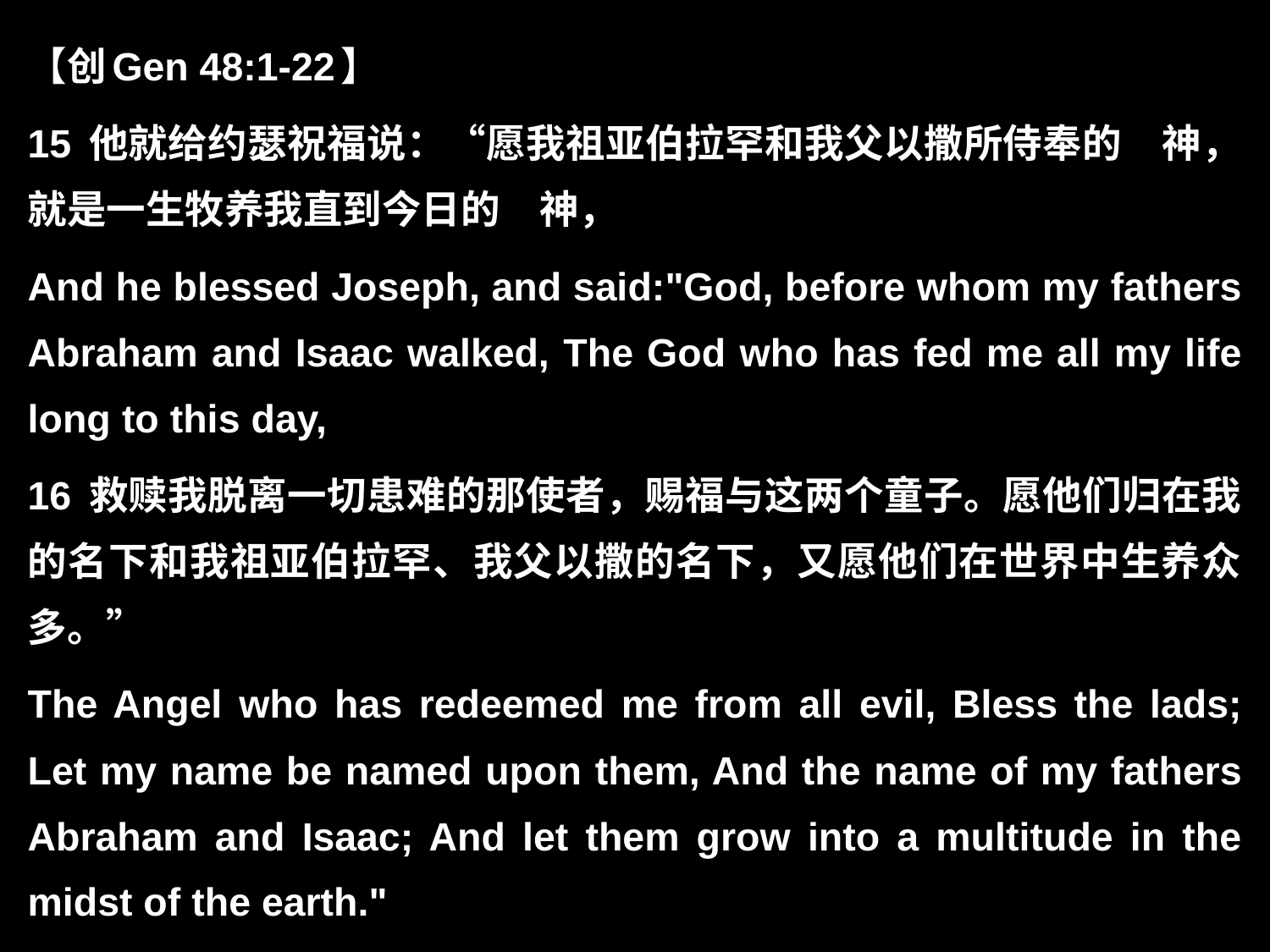

【创Gen 48:1-22】
15 他就给约瑟祝福说：“愿我祖亚伯拉罕和我父以撒所侍奉的　神，就是一生牧养我直到今日的　神，
And he blessed Joseph, and said:"God, before whom my fathers Abraham and Isaac walked, The God who has fed me all my life long to this day,
16 救赎我脱离一切患难的那使者，赐福与这两个童子。愿他们归在我的名下和我祖亚伯拉罕、我父以撒的名下，又愿他们在世界中生养众多。”
The Angel who has redeemed me from all evil, Bless the lads; Let my name be named upon them, And the name of my fathers Abraham and Isaac; And let them grow into a multitude in the midst of the earth."